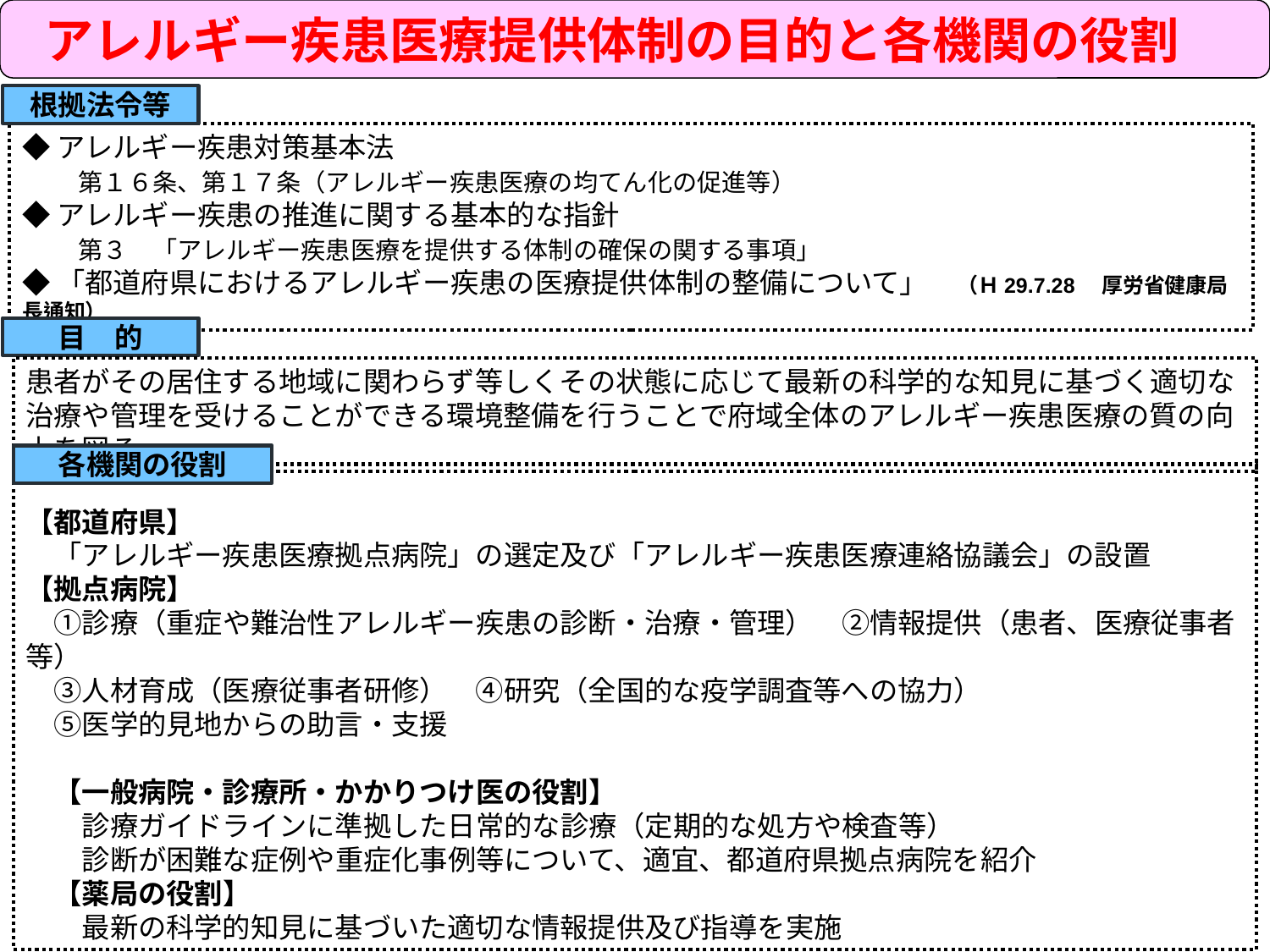

アレルギー疾患医療提供体制の目的と各機関の役割
根拠法令等
◆アレルギー疾患対策基本法
　　第１６条、第１７条（アレルギー疾患医療の均てん化の促進等）
◆アレルギー疾患の推進に関する基本的な指針
　　第３　「アレルギー疾患医療を提供する体制の確保の関する事項」
◆「都道府県におけるアレルギー疾患の医療提供体制の整備について」　（Ｈ29.7.28　厚労省健康局長通知）
目　的
患者がその居住する地域に関わらず等しくその状態に応じて最新の科学的な知見に基づく適切な治療や管理を受けることができる環境整備を行うことで府域全体のアレルギー疾患医療の質の向上を図る
各機関の役割

【都道府県】
　「アレルギー疾患医療拠点病院」の選定及び「アレルギー疾患医療連絡協議会」の設置
【拠点病院】
　①診療（重症や難治性アレルギー疾患の診断・治療・管理）　②情報提供（患者、医療従事者等）
　③人材育成（医療従事者研修）　④研究（全国的な疫学調査等への協力）
　⑤医学的見地からの助言・支援

　【一般病院・診療所・かかりつけ医の役割】
　　診療ガイドラインに準拠した日常的な診療（定期的な処方や検査等）
　　診断が困難な症例や重症化事例等について、適宜、都道府県拠点病院を紹介
　【薬局の役割】
　　最新の科学的知見に基づいた適切な情報提供及び指導を実施